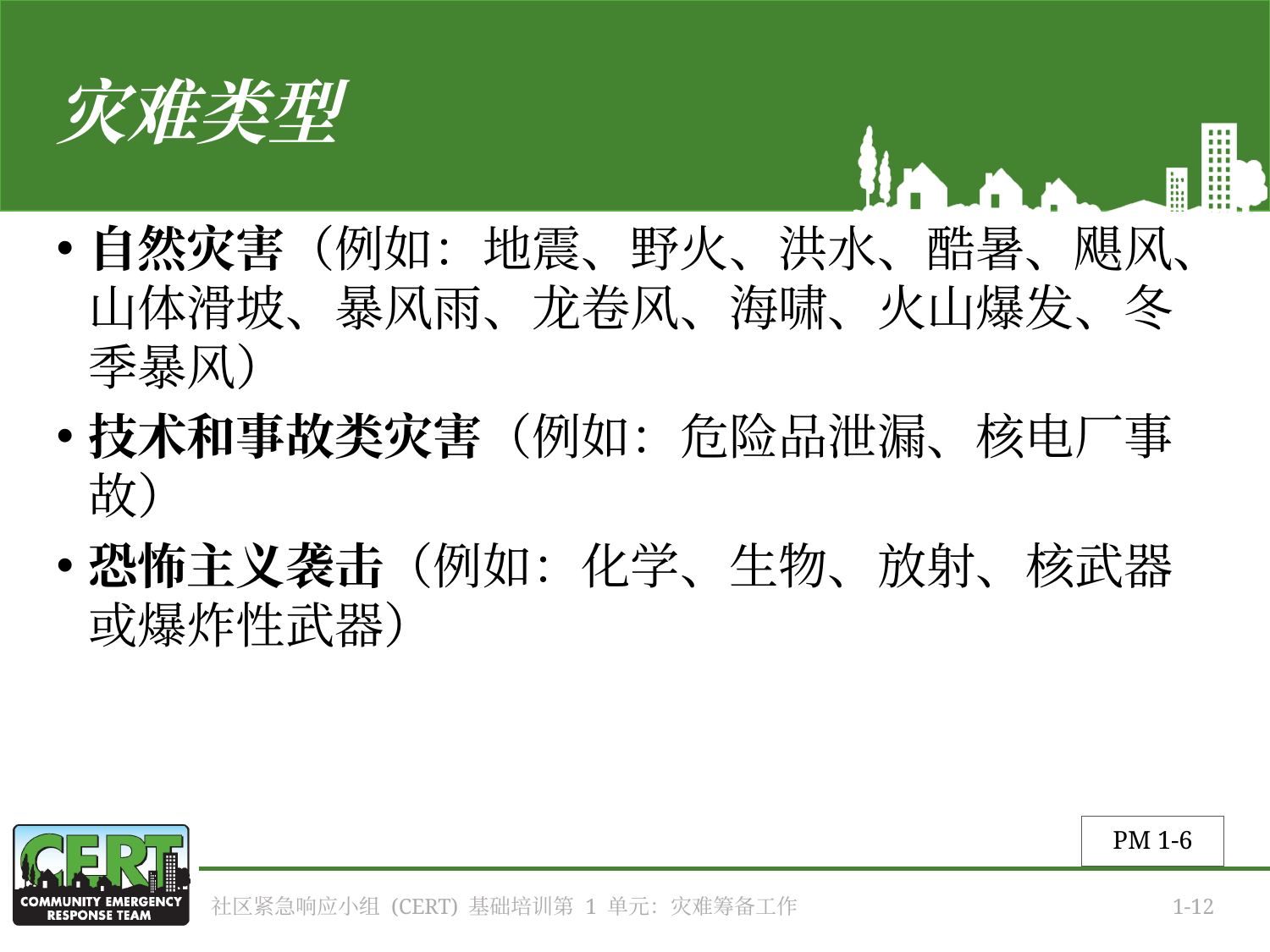

# 灾难类型
自然灾害（例如：地震、野火、洪水、酷暑、飓风、山体滑坡、暴风雨、龙卷风、海啸、火山爆发、冬季暴风）
技术和事故类灾害（例如：危险品泄漏、核电厂事故）
恐怖主义袭击（例如：化学、生物、放射、核武器或爆炸性武器）
PM 1-6
社区紧急响应小组 (CERT) 基础培训第 1 单元：灾难筹备工作
1-12